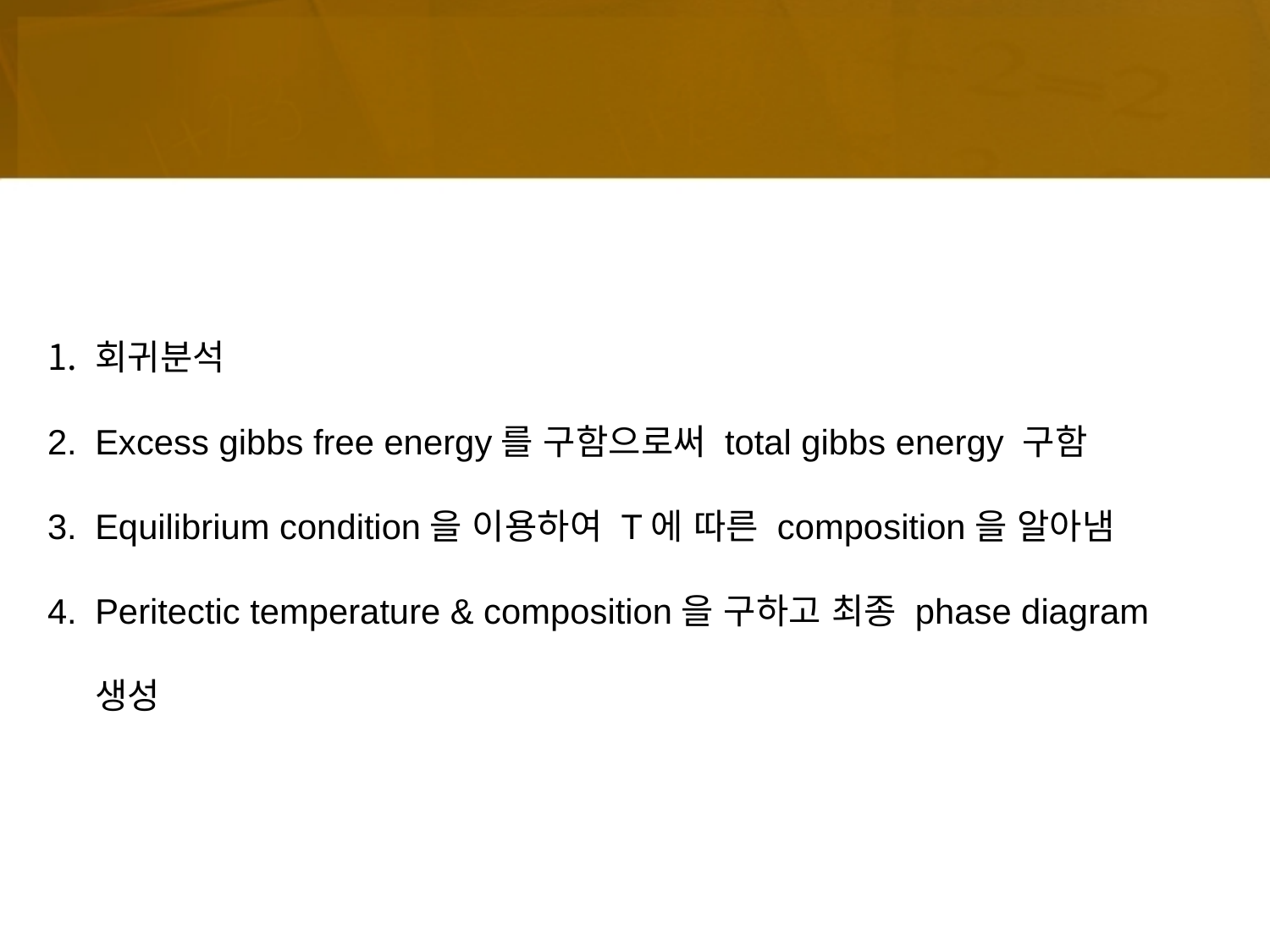

#
회귀분석
Excess gibbs free energy를 구함으로써 total gibbs energy 구함
Equilibrium condition을 이용하여 T에 따른 composition을 알아냄
Peritectic temperature & composition을 구하고 최종 phase diagram 생성